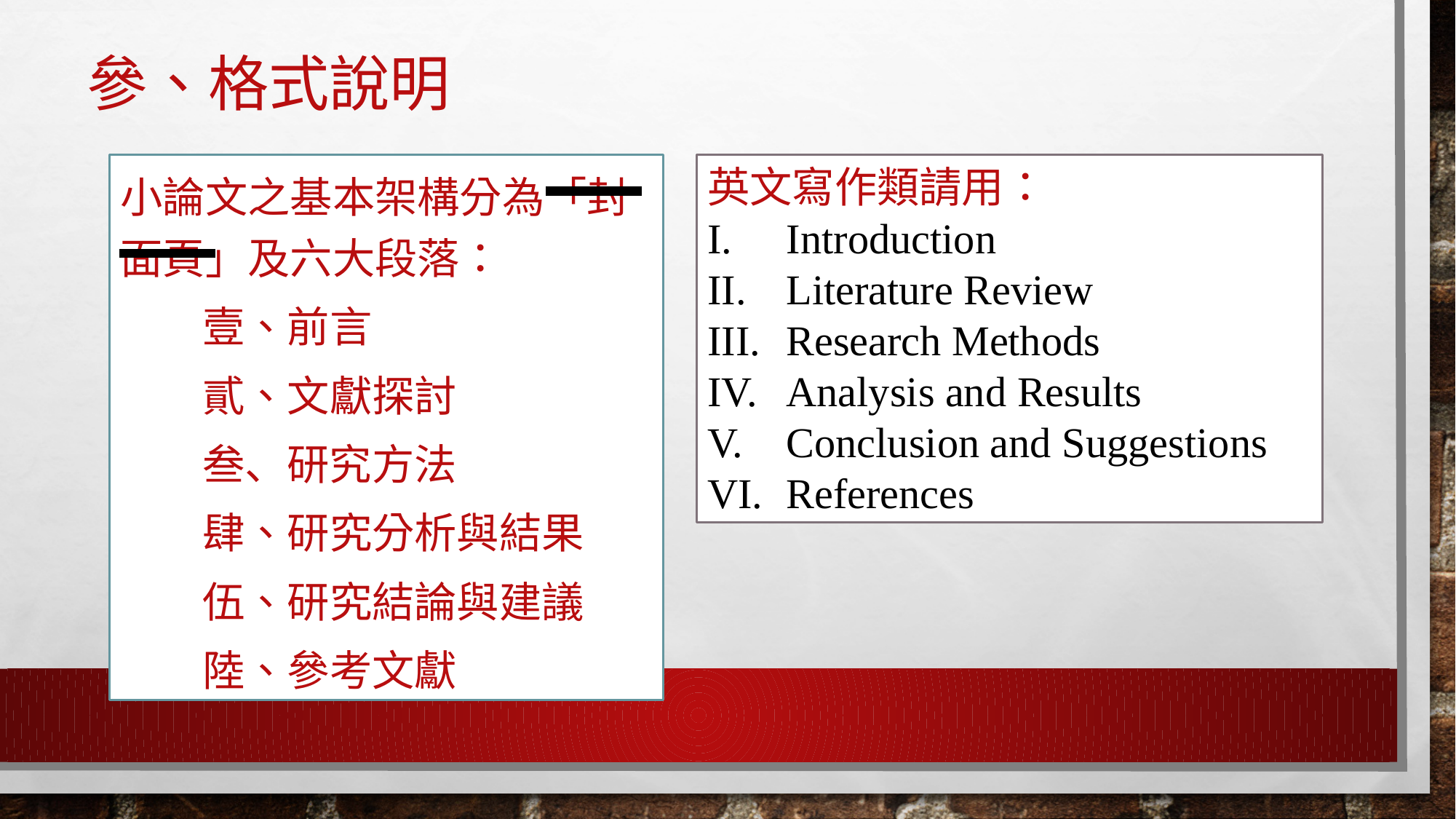

# 參、格式說明
小論文之基本架構分為「封面頁」及六大段落：
壹、前言
貳、文獻探討
叁、研究方法
肆、研究分析與結果
伍、研究結論與建議
陸、參考文獻
英文寫作類請用：
 Introduction
 Literature Review
 Research Methods
 Analysis and Results
 Conclusion and Suggestions
 References